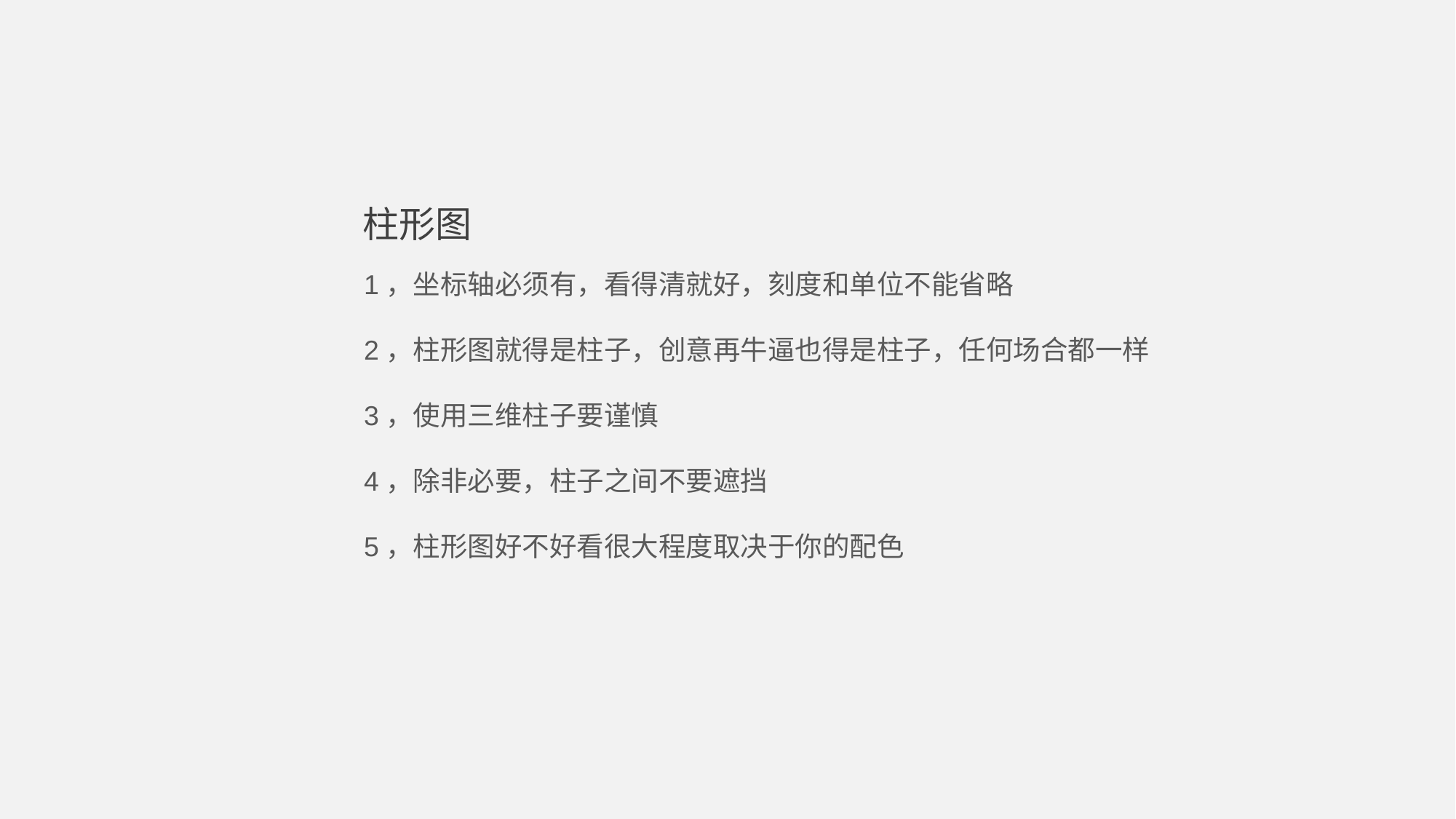

柱形图
1，坐标轴必须有，看得清就好，刻度和单位不能省略

2，柱形图就得是柱子，创意再牛逼也得是柱子，任何场合都一样

3，使用三维柱子要谨慎

4，除非必要，柱子之间不要遮挡

5，柱形图好不好看很大程度取决于你的配色